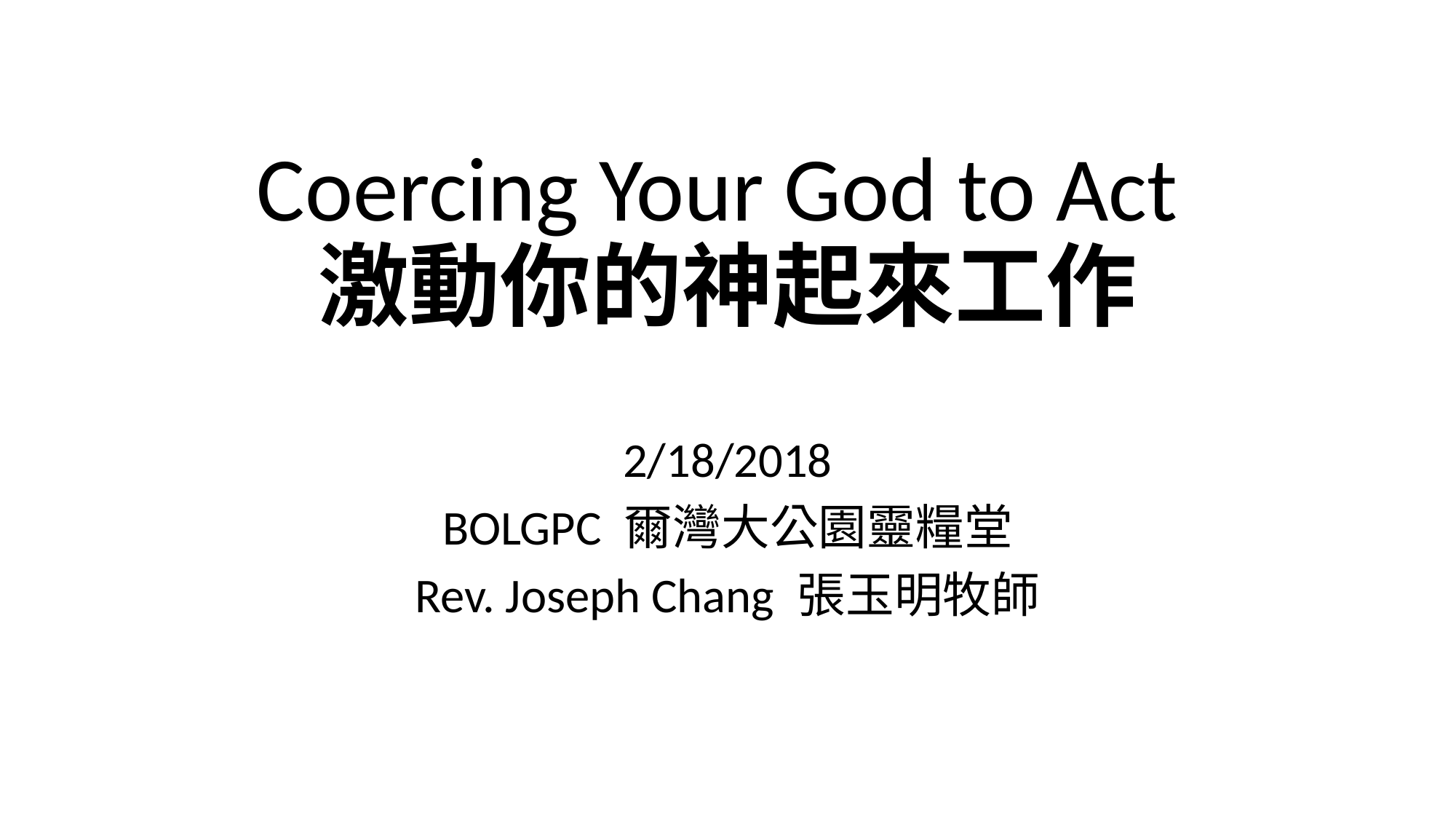

# Coercing Your God to Act 激動你的神起來工作
2/18/2018
BOLGPC 爾灣大公園靈糧堂
Rev. Joseph Chang 張玉明牧師